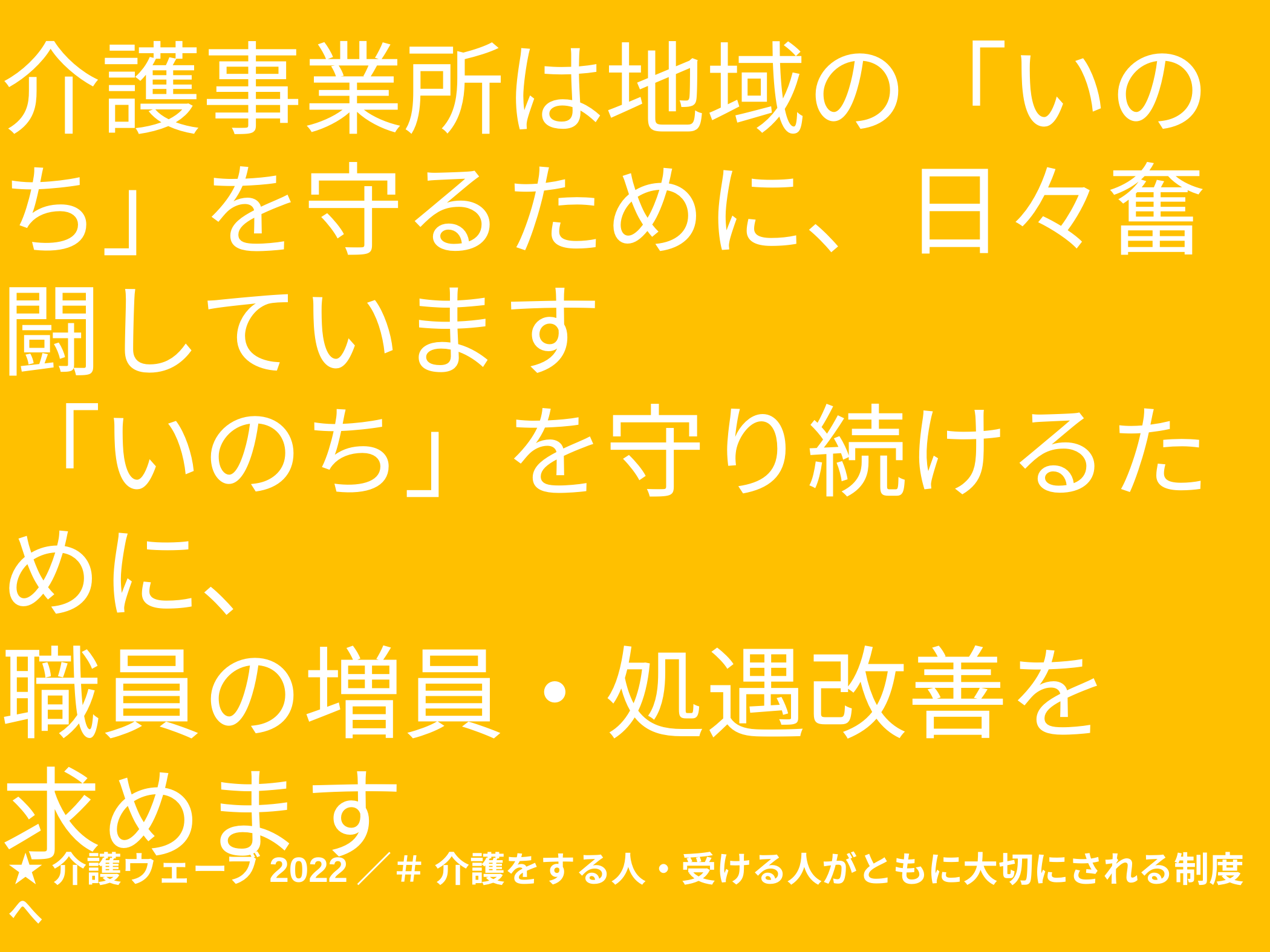

介護事業所は地域の「いのち」を守るために、日々奮闘しています
「いのち」を守り続けるために、
職員の増員・処遇改善を
求めます
★介護ウェーブ2022／＃ 介護をする人・受ける人がともに大切にされる制度へ